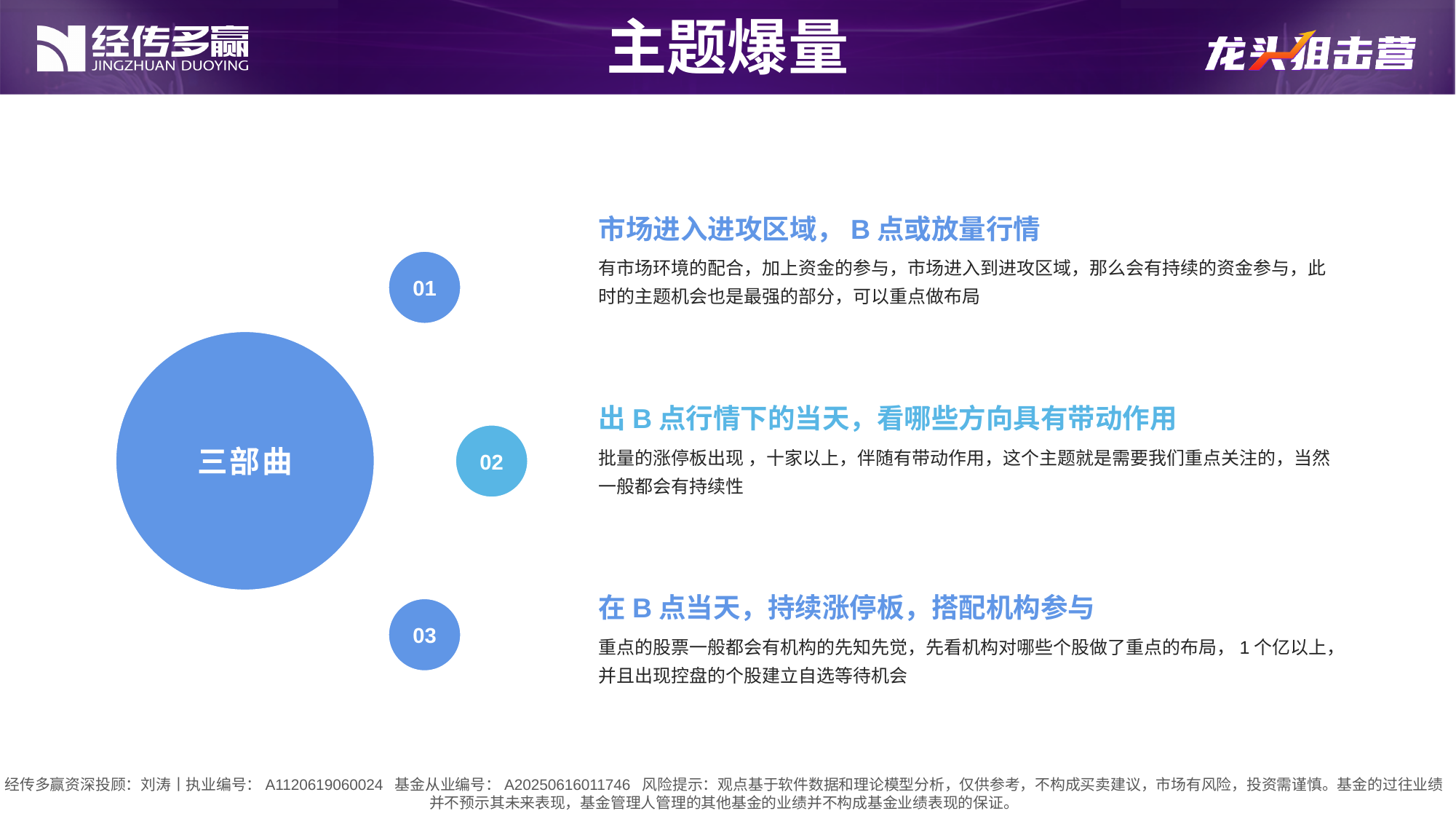

主题爆量
市场进入进攻区域，B点或放量行情

有市场环境的配合，加上资金的参与，市场进入到进攻区域，那么会有持续的资金参与，此时的主题机会也是最强的部分，可以重点做布局
01
三部曲
出B点行情下的当天，看哪些方向具有带动作用
02
批量的涨停板出现 ，十家以上，伴随有带动作用，这个主题就是需要我们重点关注的，当然一般都会有持续性
在B点当天，持续涨停板，搭配机构参与
03
重点的股票一般都会有机构的先知先觉，先看机构对哪些个股做了重点的布局，1个亿以上，并且出现控盘的个股建立自选等待机会